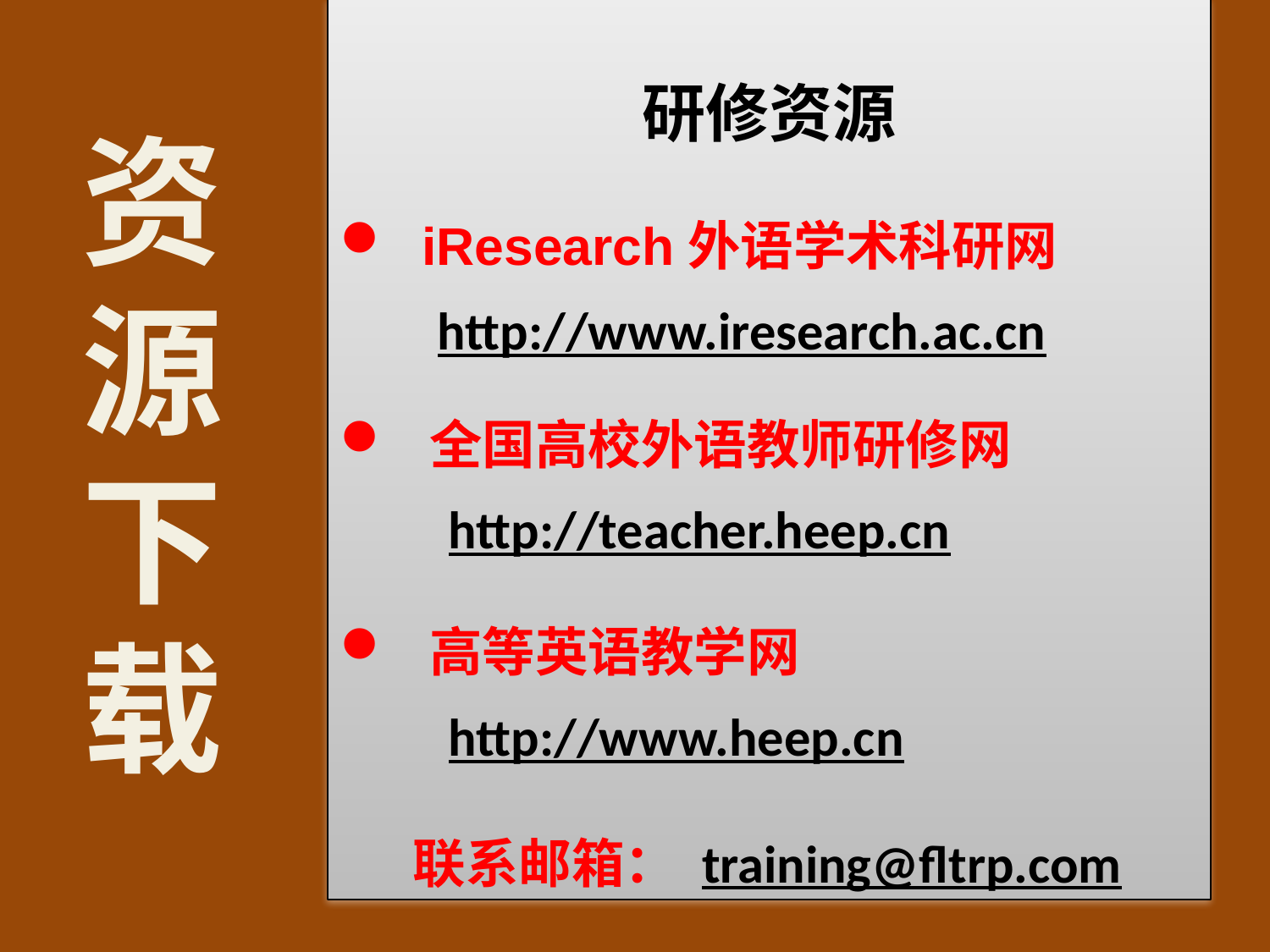

研修资源

  iResearch外语学术科研网
      http://www.iresearch.ac.cn

  全国高校外语教师研修网
         http://teacher.heep.cn

  高等英语教学网
         http://www.heep.cn

     联系邮箱： training@fltrp.com
资源下载